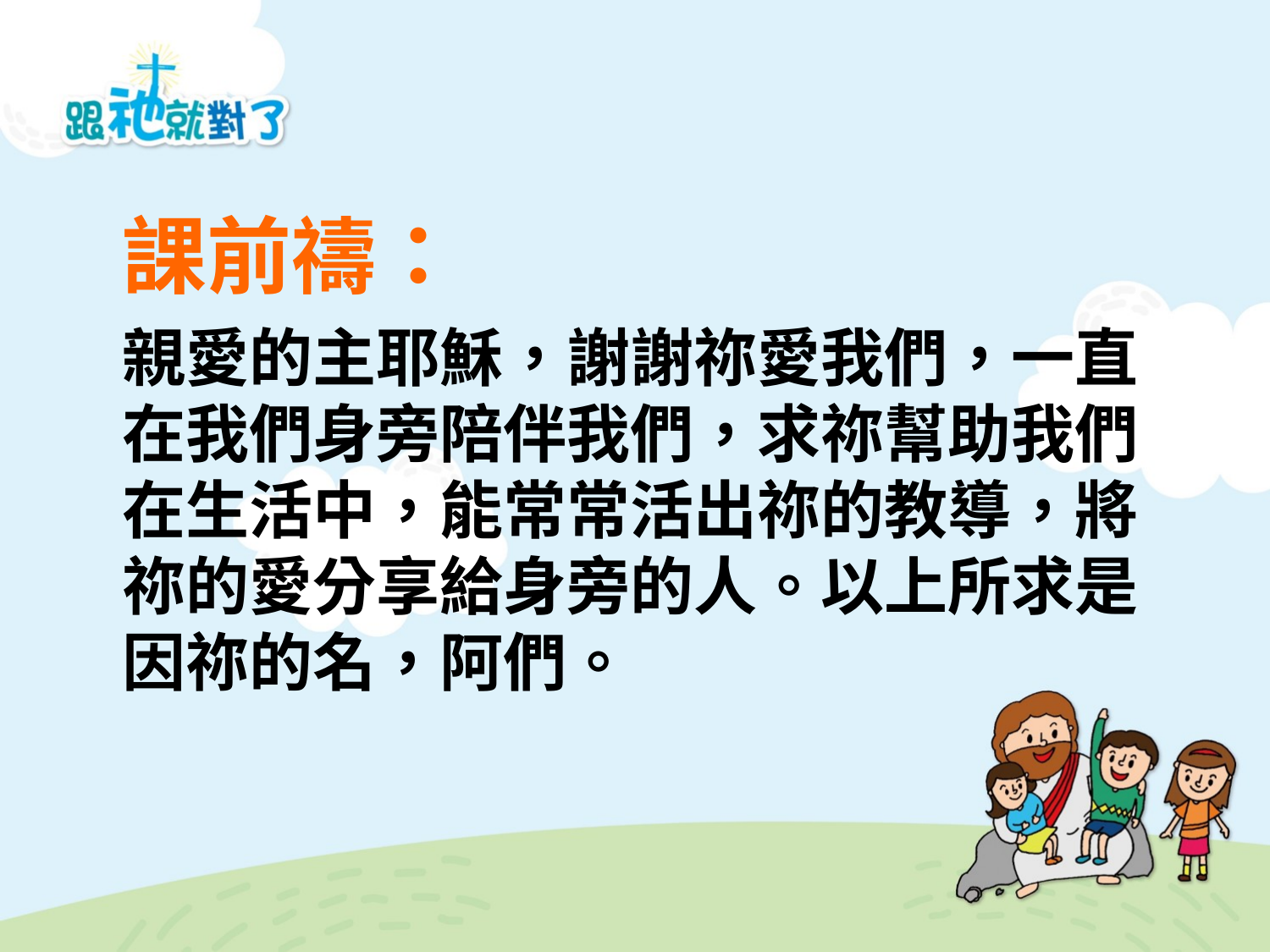

課前禱：
親愛的主耶穌，謝謝祢愛我們，一直在我們身旁陪伴我們，求祢幫助我們在生活中，能常常活出祢的教導，將祢的愛分享給身旁的人。以上所求是因祢的名，阿們。